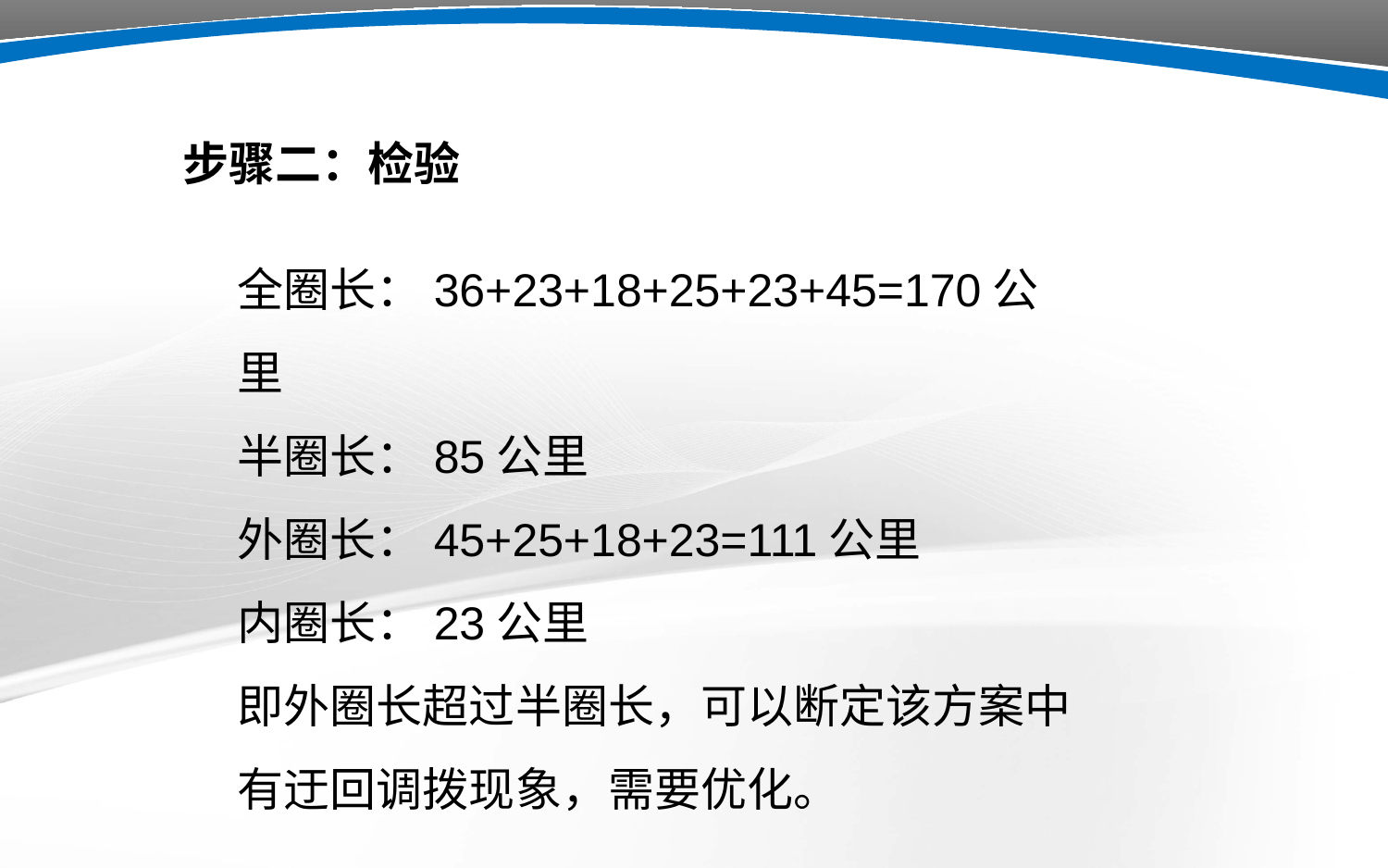

步骤二：检验

全圈长：36+23+18+25+23+45=170公里
半圈长：85公里
外圈长：45+25+18+23=111公里
内圈长：23公里
即外圈长超过半圈长，可以断定该方案中有迂回调拨现象，需要优化。